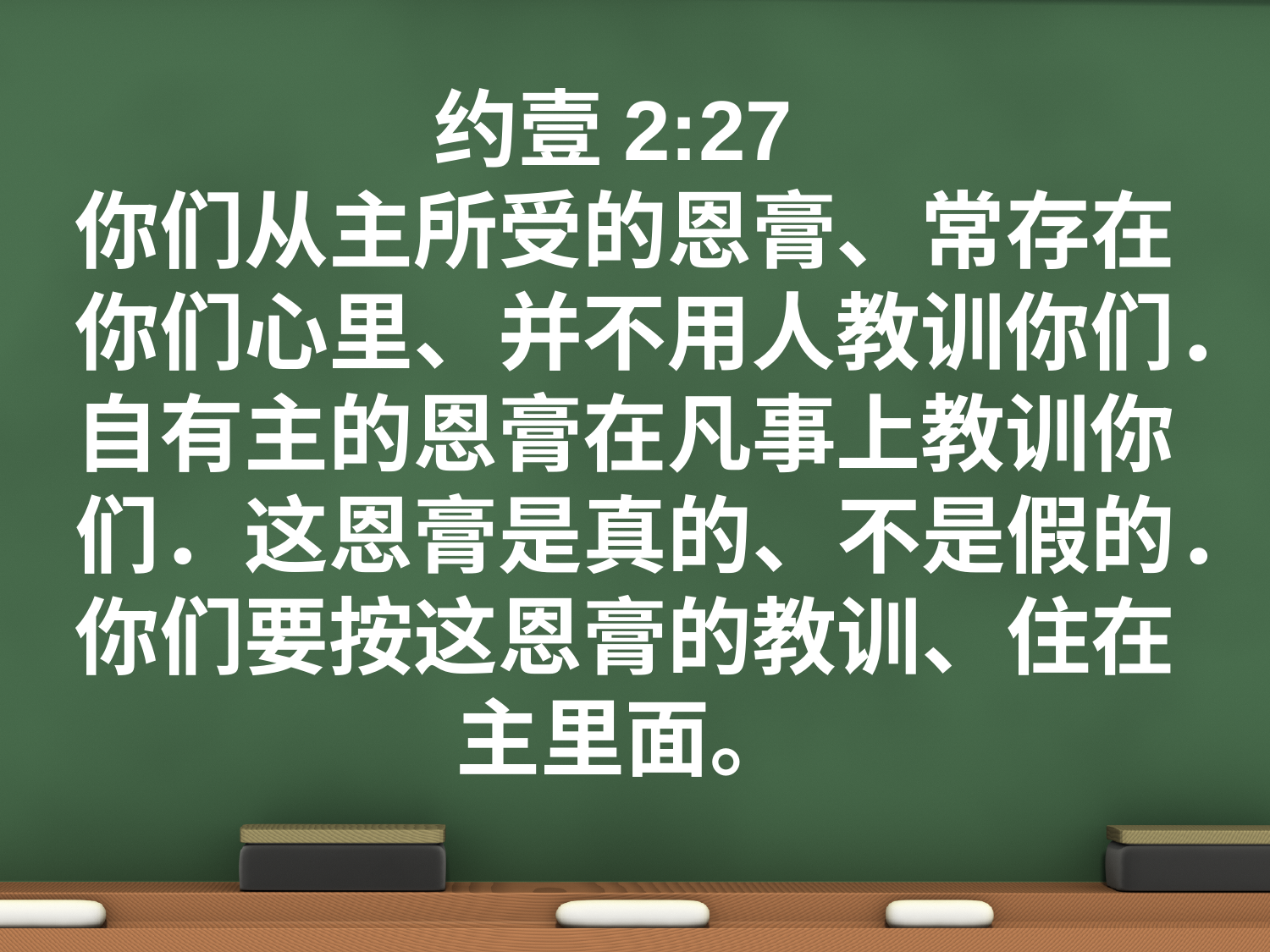

约壹2:27
你们从主所受的恩膏、常存在你们心里、并不用人教训你们．自有主的恩膏在凡事上教训你们．这恩膏是真的、不是假的．你们要按这恩膏的教训、住在主里面。